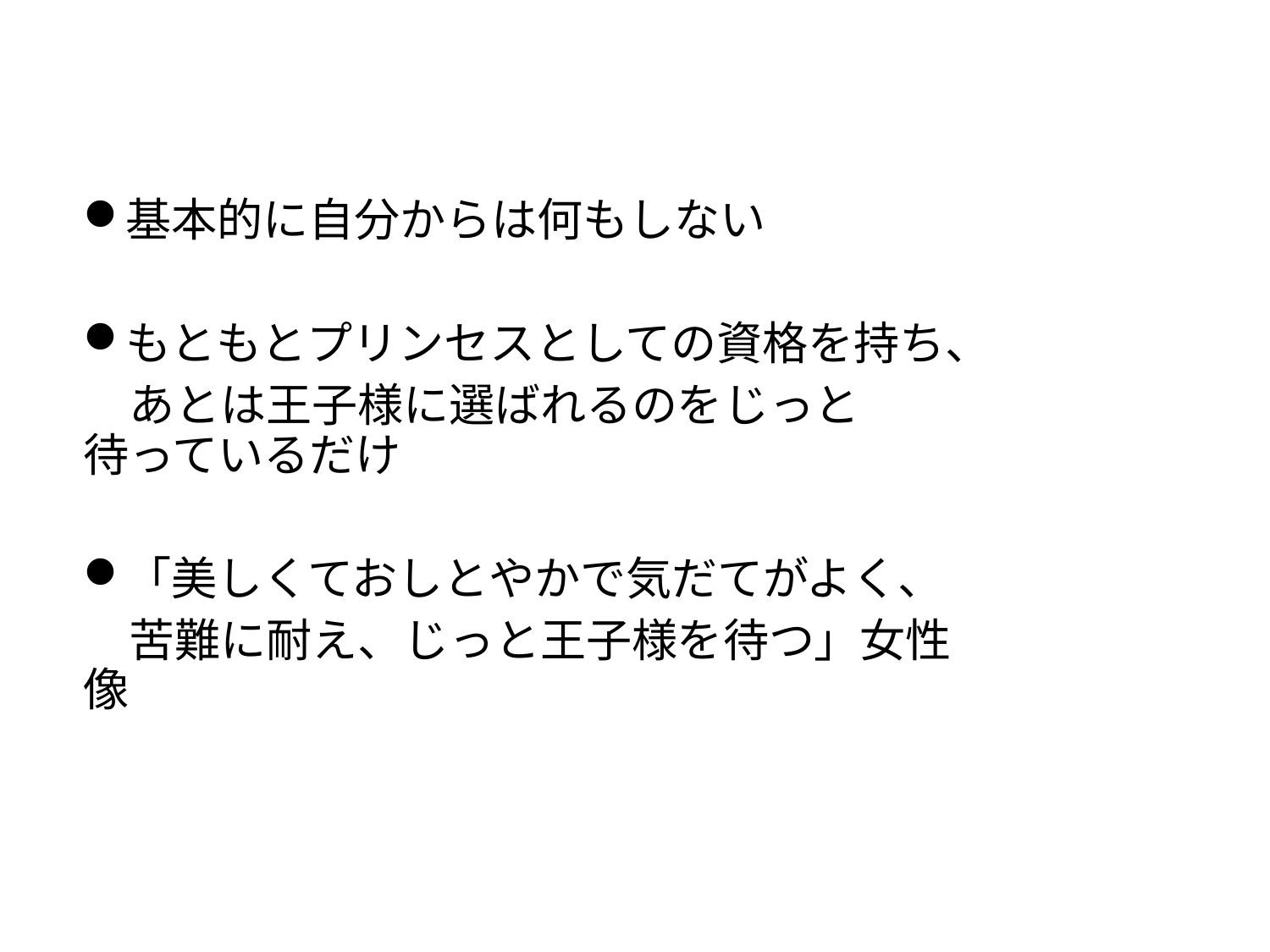

基本的に自分からは何もしない

もともとプリンセスとしての資格を持ち、
　あとは王子様に選ばれるのをじっと　　待っているだけ

「美しくておしとやかで気だてがよく、
　苦難に耐え、じっと王子様を待つ」女性像